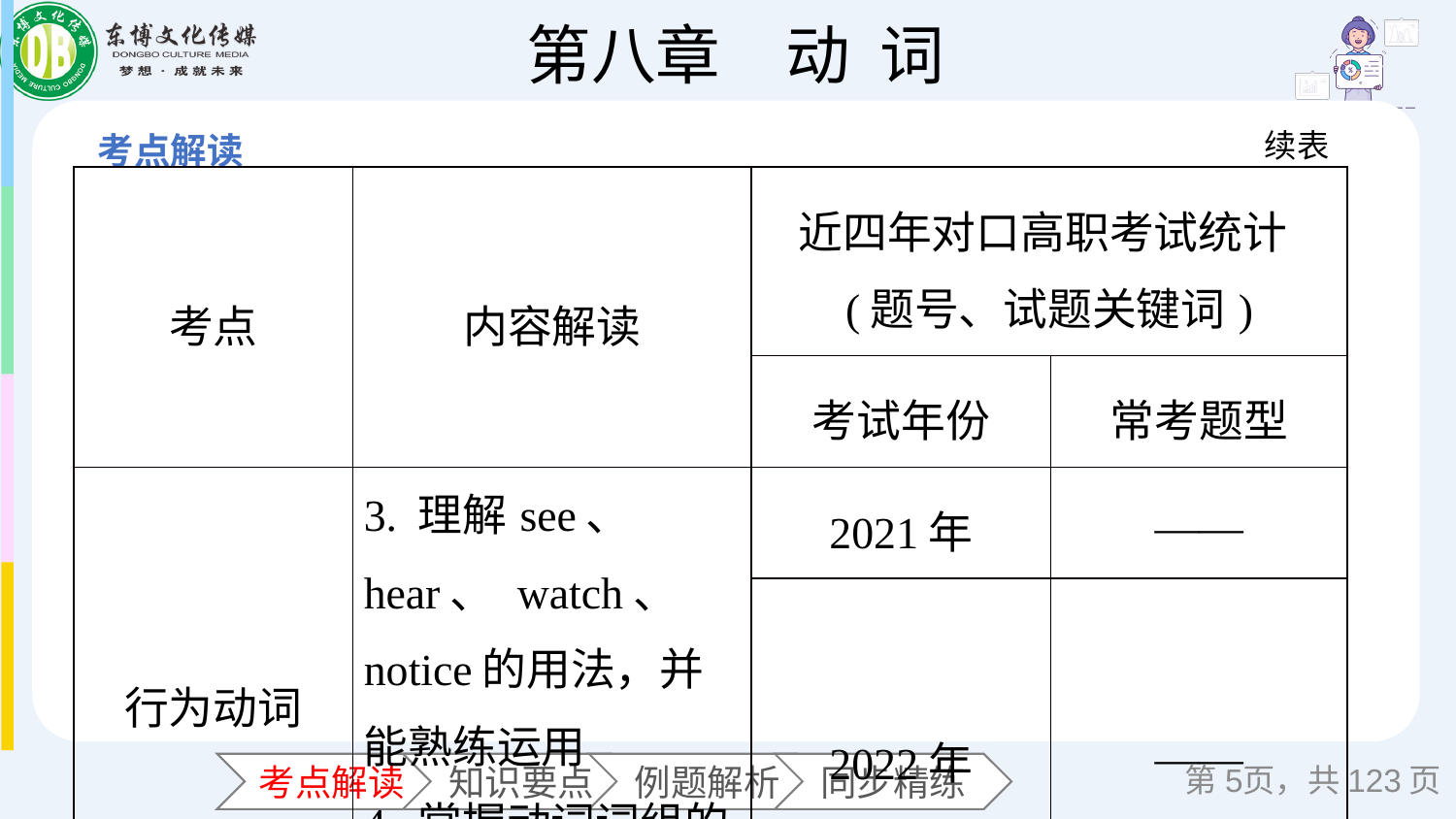

续表
| 考点 | 内容解读 | 近四年对口高职考试统计(题号、试题关键词) |  |
| --- | --- | --- | --- |
|  |  | 考试年份 | 常考题型 |
| 行为动词 | 3. 理解see、 hear、 watch、 notice的用法，并能熟练运用 4. 掌握动词词组的含义 | 2021年 | —— |
|  |  | 2022年 | —— |
第5页，共123页